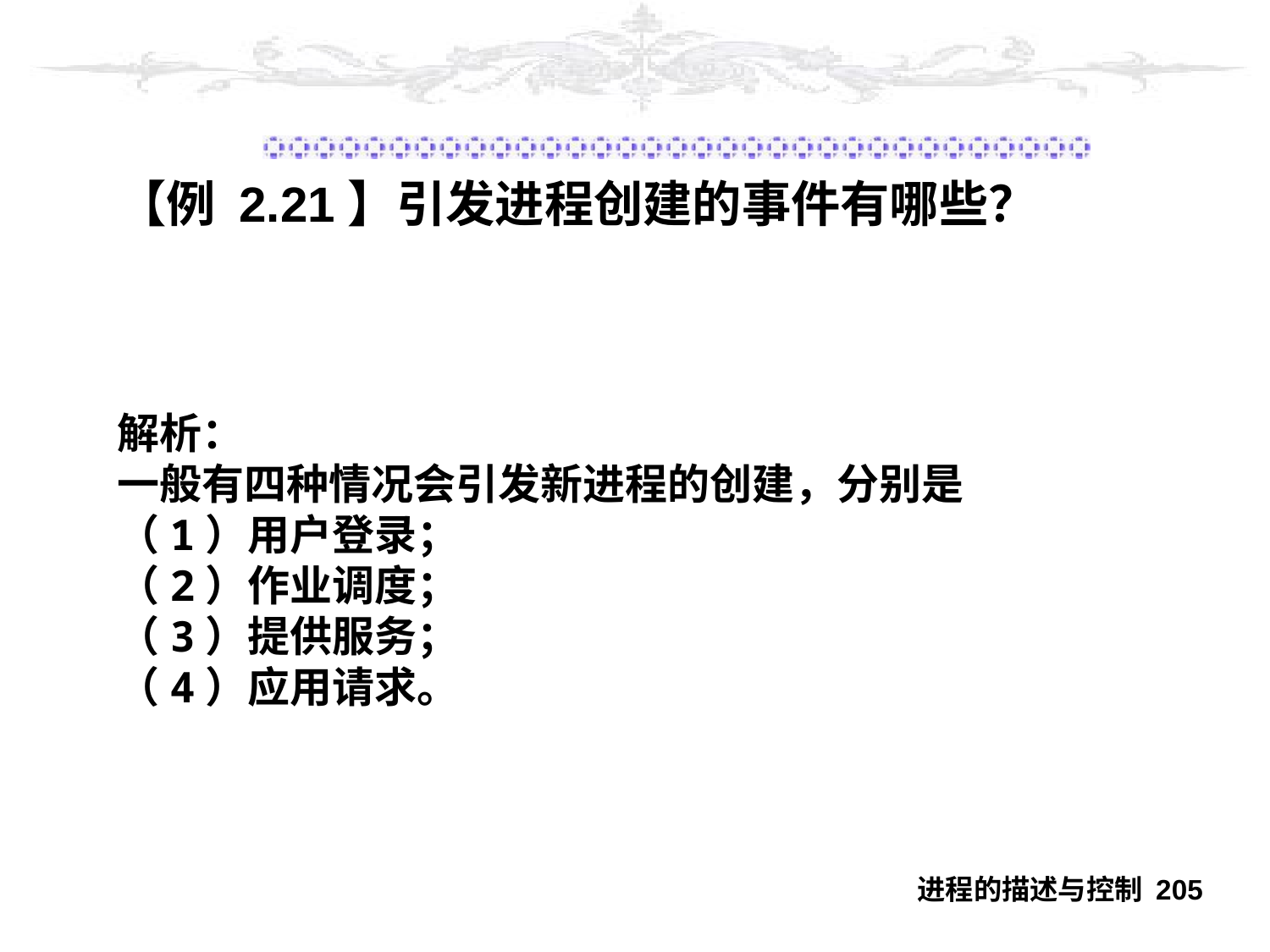

#
【例 2.21】引发进程创建的事件有哪些？
解析：
一般有四种情况会引发新进程的创建，分别是
（1）用户登录；
（2）作业调度；
（3）提供服务；
（4）应用请求。